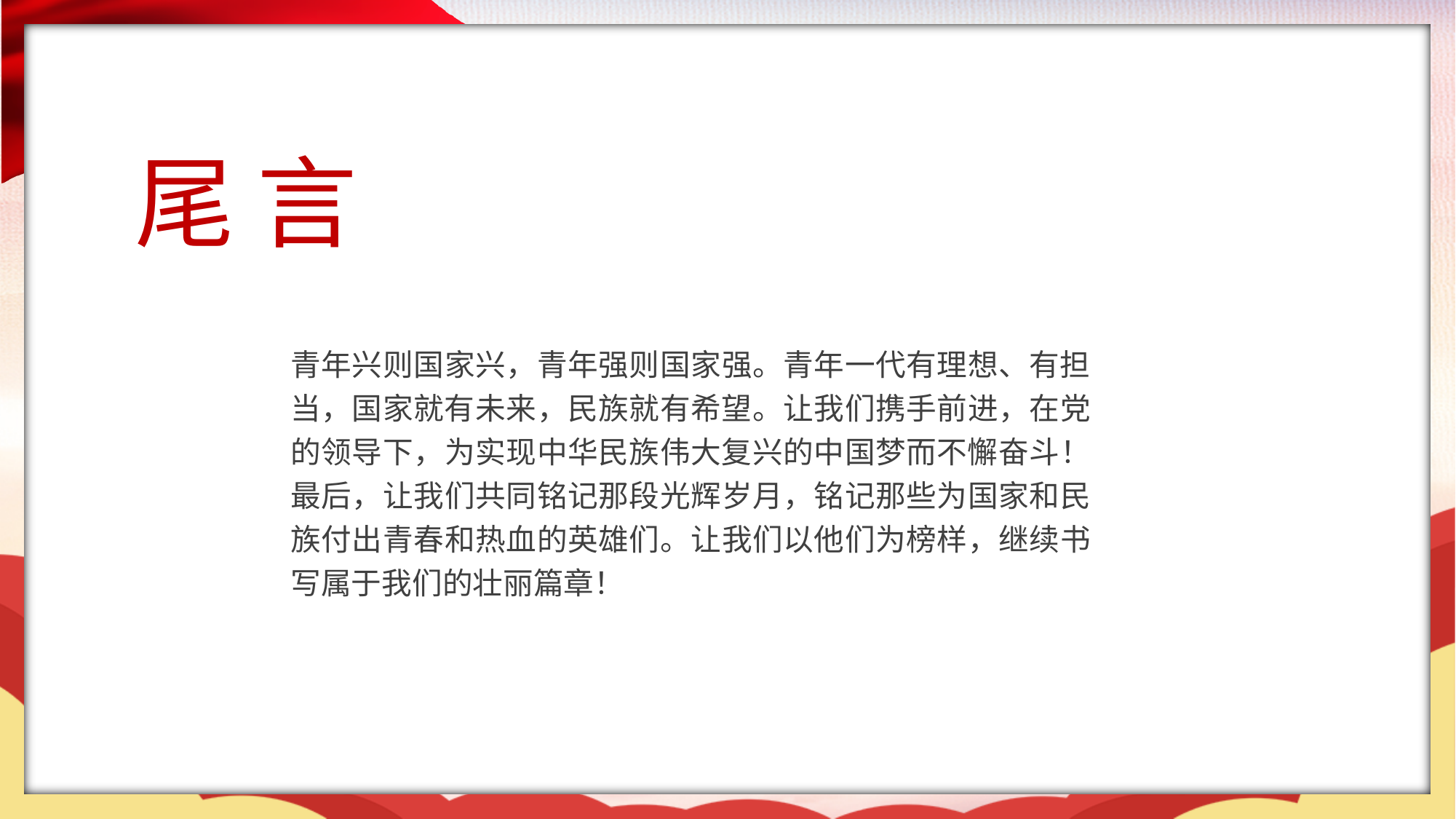

尾 言
青年兴则国家兴，青年强则国家强。青年一代有理想、有担当，国家就有未来，民族就有希望。让我们携手前进，在党的领导下，为实现中华民族伟大复兴的中国梦而不懈奋斗！最后，让我们共同铭记那段光辉岁月，铭记那些为国家和民族付出青春和热血的英雄们。让我们以他们为榜样，继续书写属于我们的壮丽篇章！